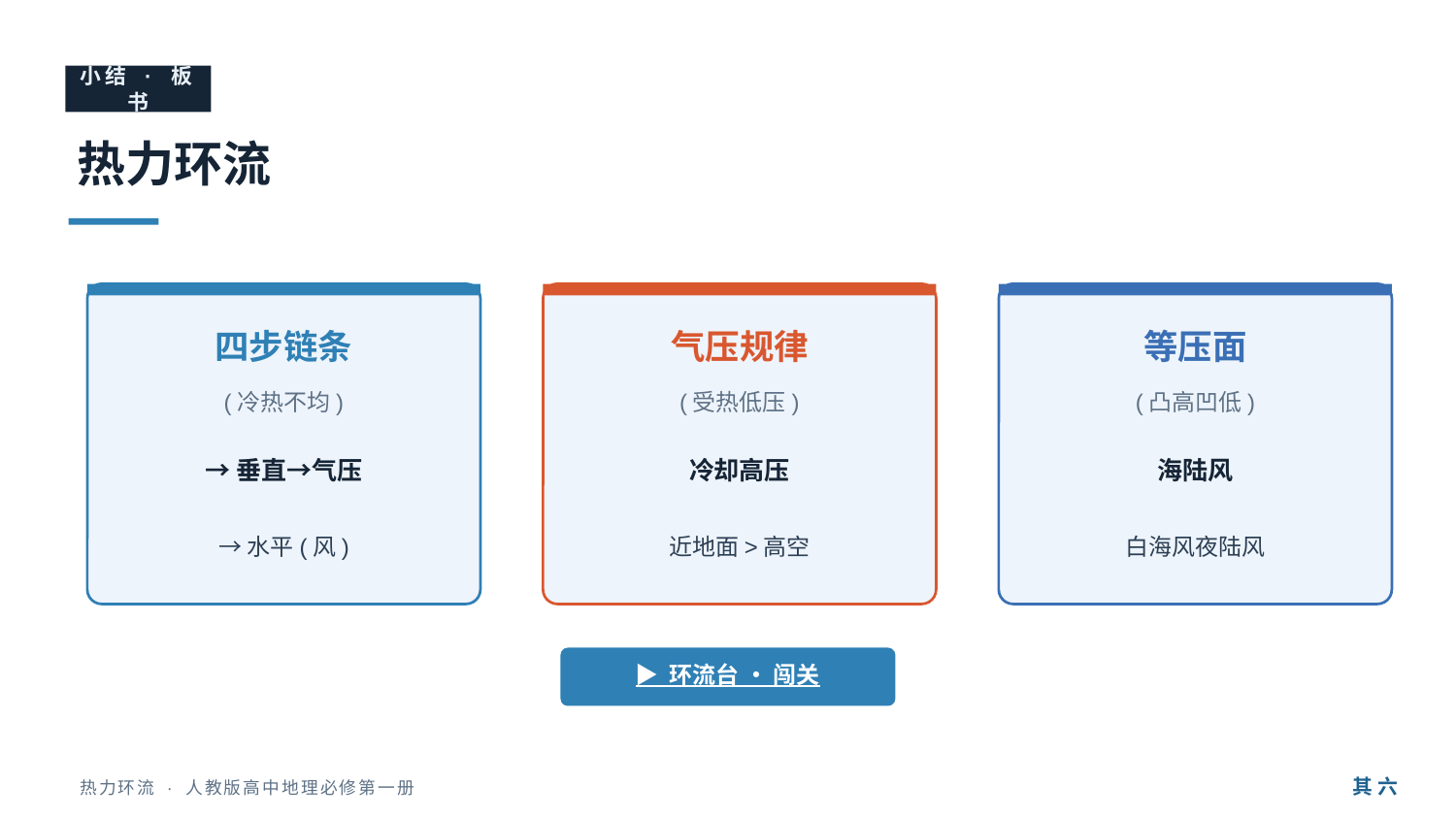

小结 · 板书

热力环流

四步链条
气压规律
等压面
(冷热不均)
(受热低压)
(凸高凹低)
→垂直→气压
冷却高压
海陆风
→水平(风)
近地面>高空
白海风夜陆风
▶  环流台 · 闯关

其 六
热力环流 · 人教版高中地理必修第一册